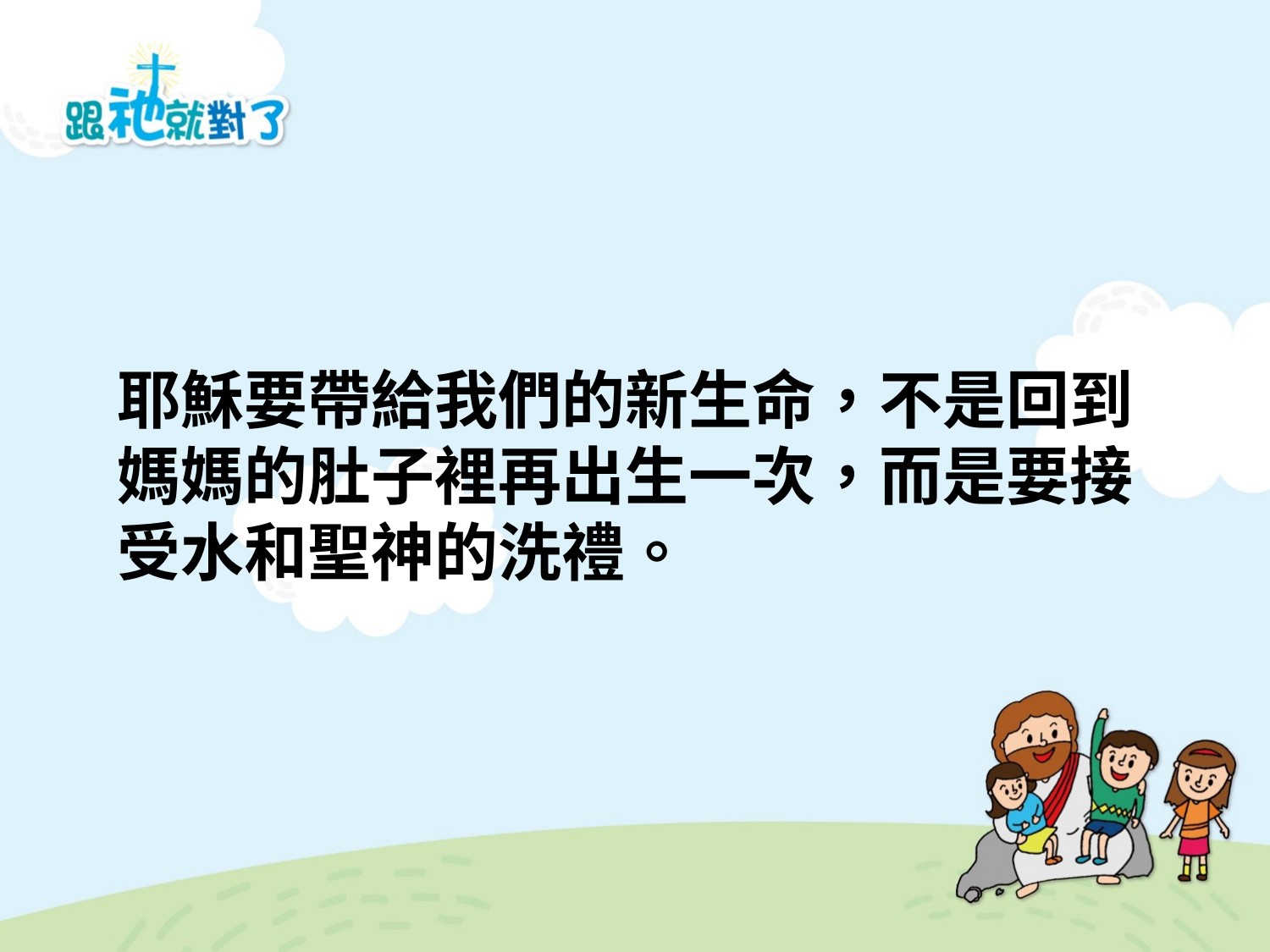

耶穌要帶給我們的新生命，不是回到媽媽的肚子裡再出生一次，而是要接受水和聖神的洗禮。